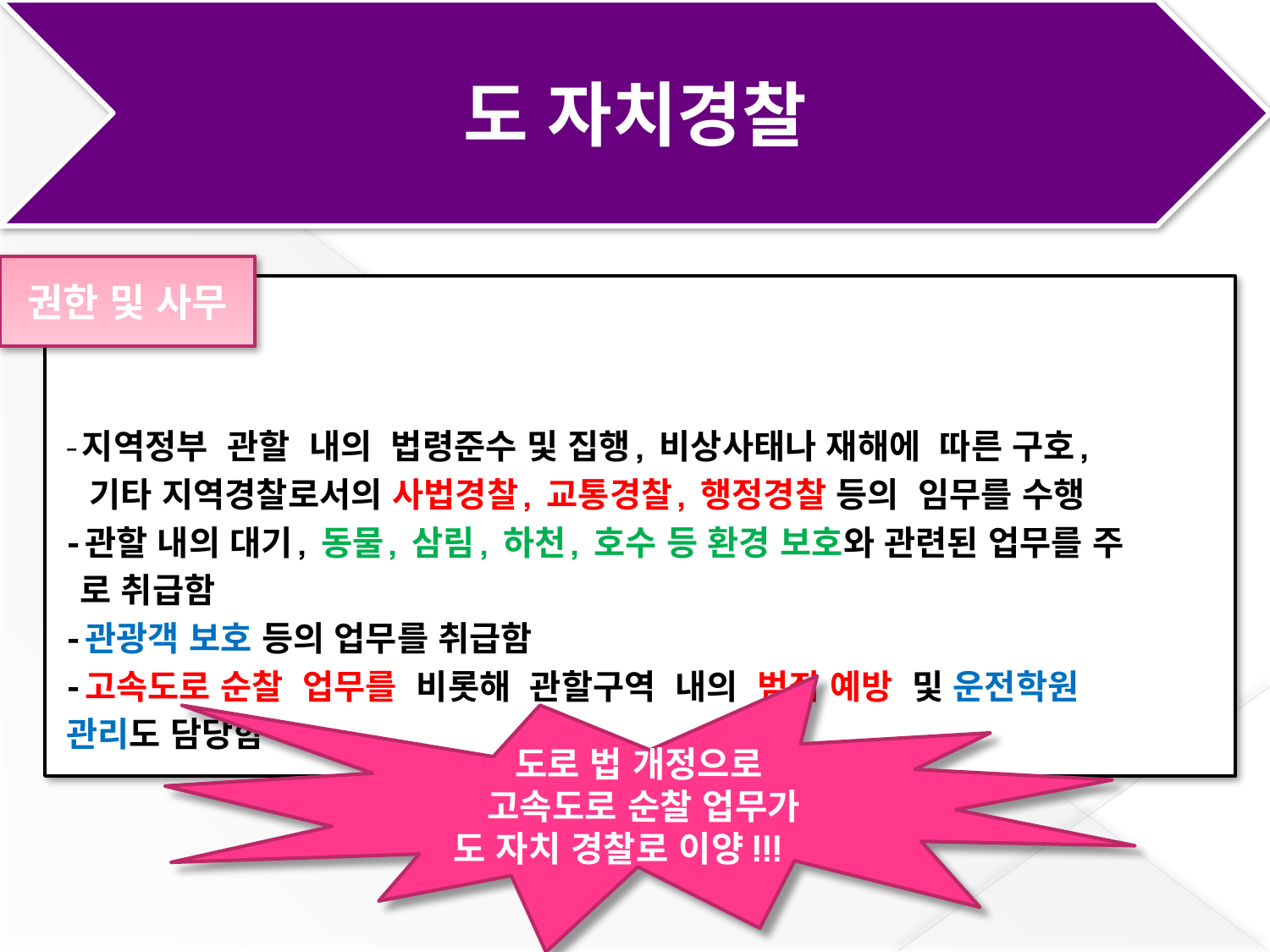

도 자치경찰
#
권한 및 사무

-지역정부  관할  내의  법령준수 및 집행, 비상사태나 재해에  따른 구호,
  기타 지역경찰로서의 사법경찰, 교통경찰, 행정경찰 등의  임무를 수행
-관할 내의 대기, 동물, 삼림, 하천, 호수 등 환경 보호와 관련된 업무를 주
 로 취급함
-관광객 보호 등의 업무를 취급함
-고속도로 순찰  업무를  비롯해  관할구역  내의  범죄 예방  및 운전학원
관리도 담당함

도로 법 개정으로
고속도로 순찰 업무가
도 자치 경찰로 이양!!!